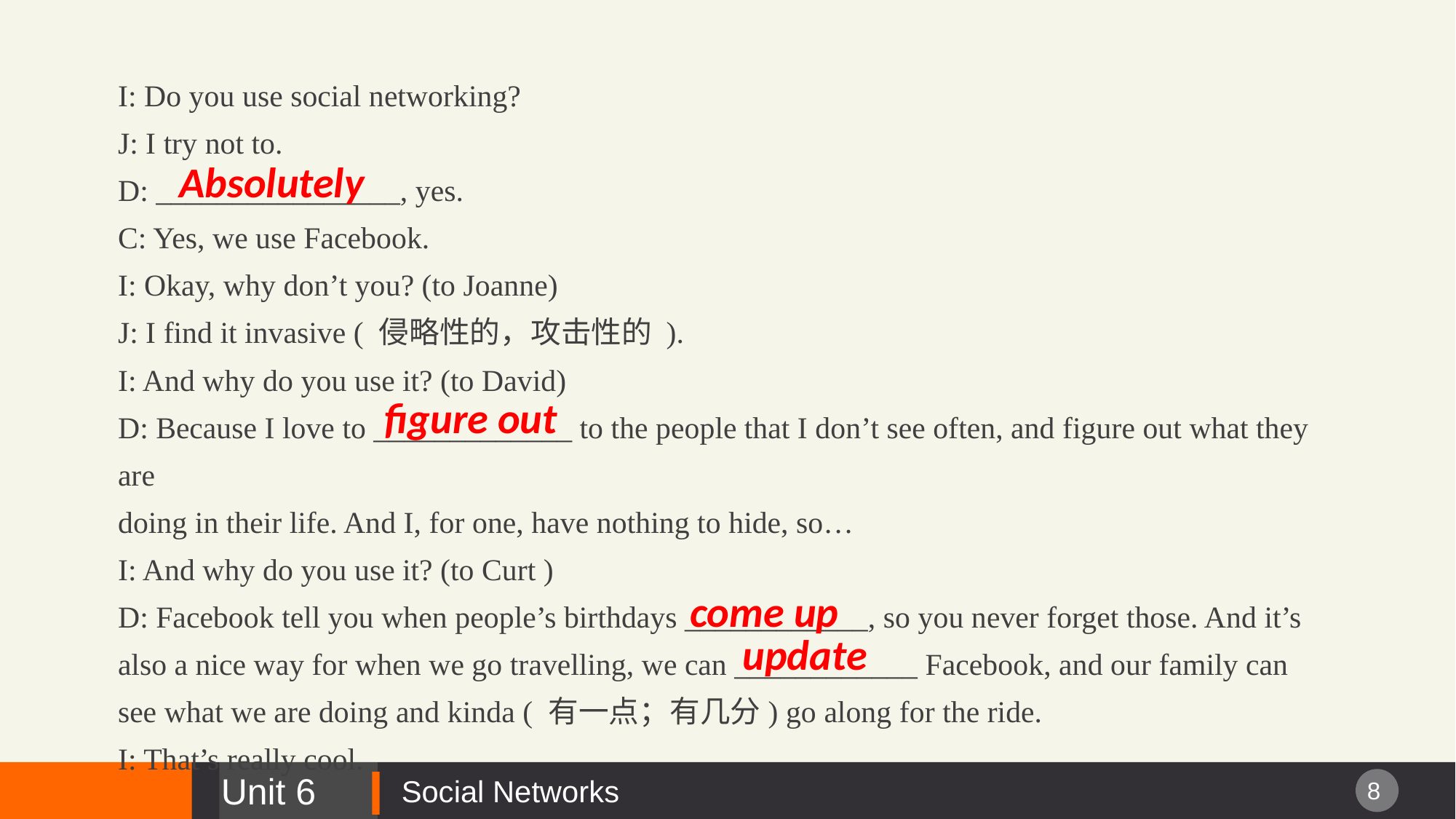

I: Do you use social networking?
J: I try not to.
D: ________________, yes.
C: Yes, we use Facebook.
I: Okay, why don’t you? (to Joanne)
J: I find it invasive ( 侵略性的，攻击性的 ).
I: And why do you use it? (to David)
D: Because I love to _____________ to the people that I don’t see often, and figure out what they are
doing in their life. And I, for one, have nothing to hide, so…
I: And why do you use it? (to Curt )
D: Facebook tell you when people’s birthdays ____________, so you never forget those. And it’s
also a nice way for when we go travelling, we can ____________ Facebook, and our family can
see what we are doing and kinda ( 有一点；有几分) go along for the ride.
I: That’s really cool.
Absolutely
 figure out
come up
update